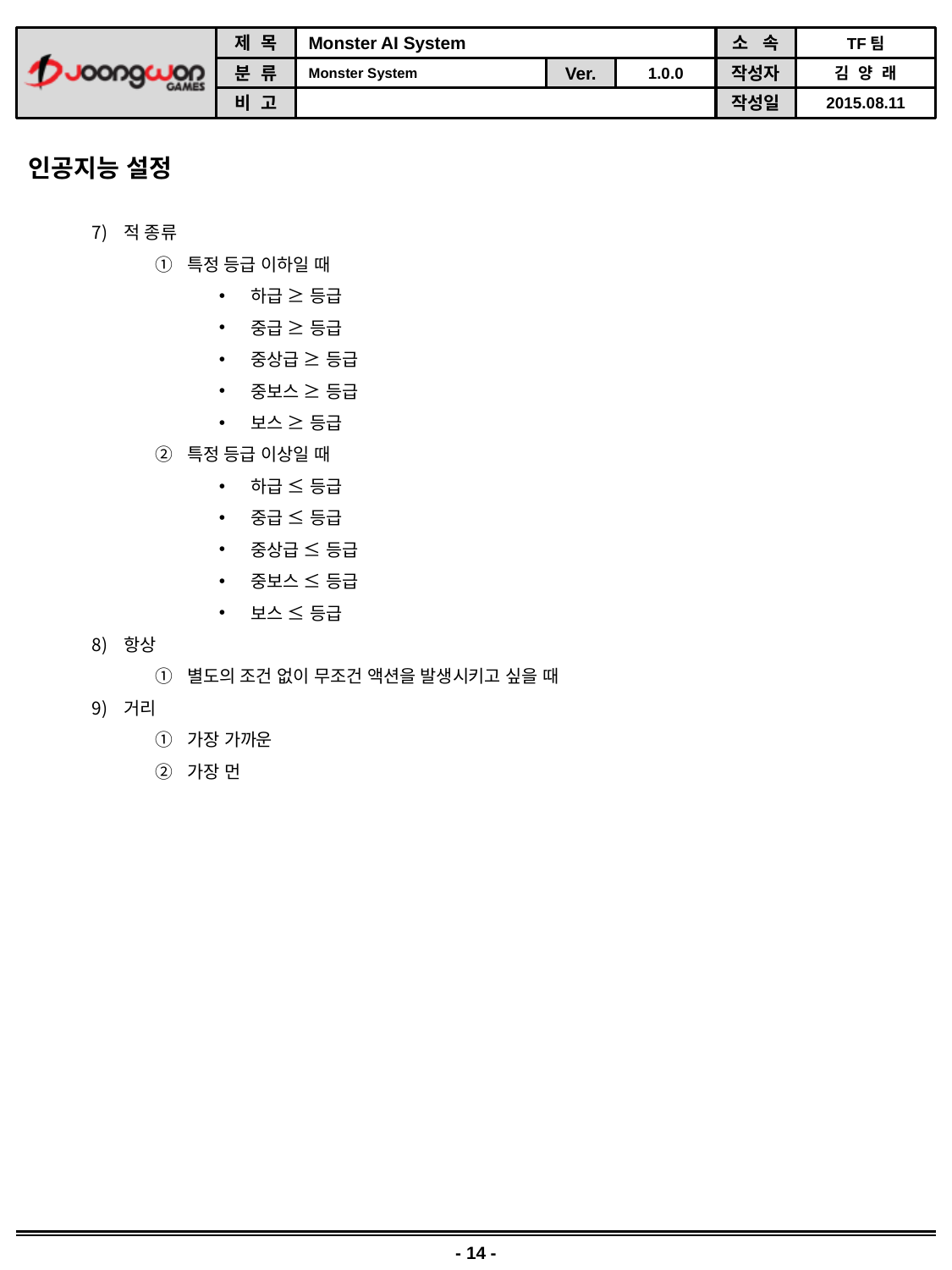

인공지능 설정
적 종류
특정 등급 이하일 때
하급 ≥ 등급
중급 ≥ 등급
중상급 ≥ 등급
중보스 ≥ 등급
보스 ≥ 등급
특정 등급 이상일 때
하급 ≤ 등급
중급 ≤ 등급
중상급 ≤ 등급
중보스 ≤ 등급
보스 ≤ 등급
항상
별도의 조건 없이 무조건 액션을 발생시키고 싶을 때
거리
가장 가까운
가장 먼
- 14 -